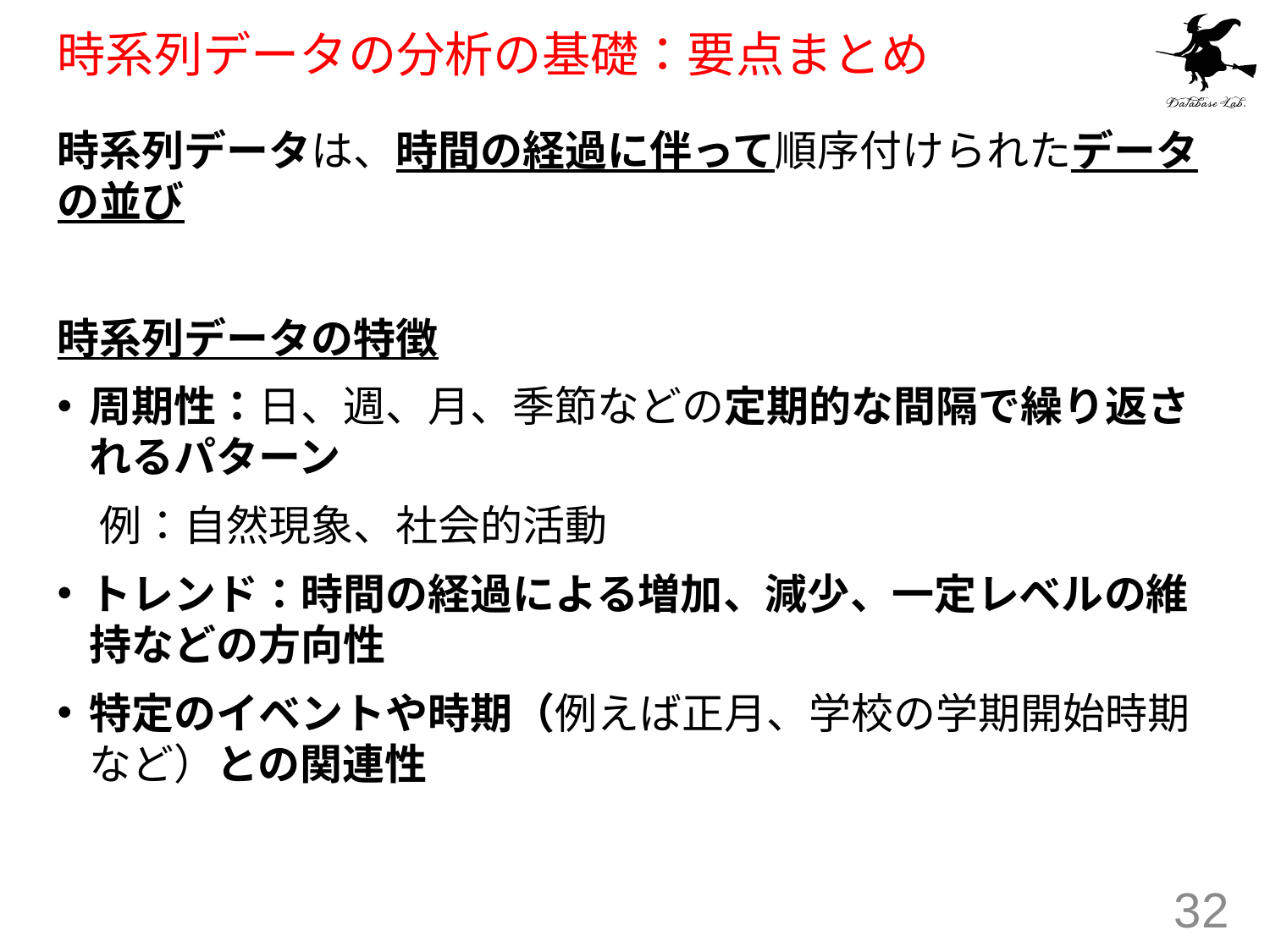

# 時系列データの分析の基礎：要点まとめ
時系列データは、時間の経過に伴って順序付けられたデータの並び

時系列データの特徴
周期性：日、週、月、季節などの定期的な間隔で繰り返されるパターン
　例：自然現象、社会的活動
トレンド：時間の経過による増加、減少、一定レベルの維持などの方向性
特定のイベントや時期（例えば正月、学校の学期開始時期など）との関連性

32